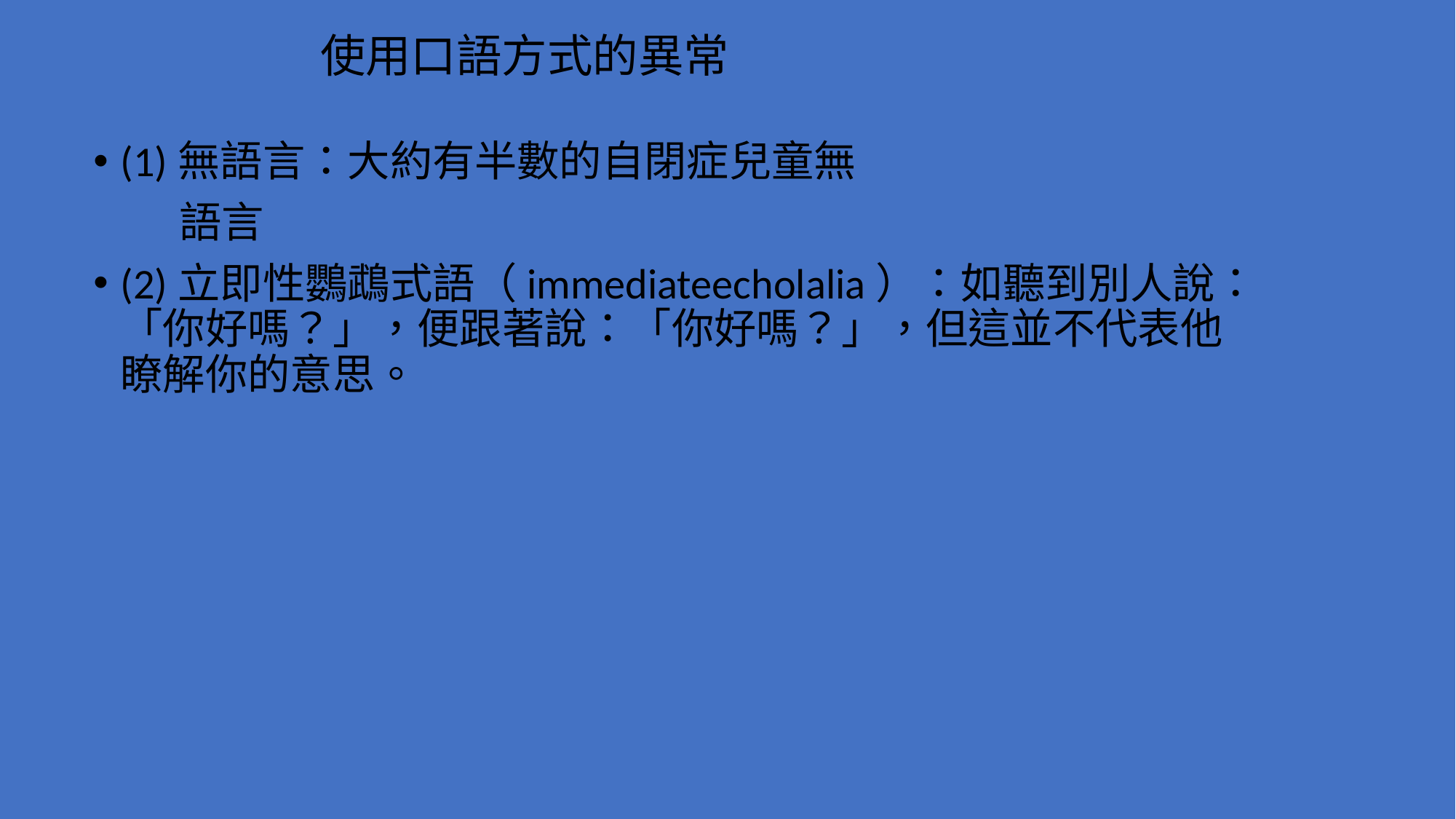

# 使用口語方式的異常
(1)無語言：大約有半數的自閉症兒童無
        語言
(2)立即性鸚鵡式語（immediateecholalia）：如聽到別人說：「你好嗎？」，便跟著說：「你好嗎？」，但這並不代表他瞭解你的意思。